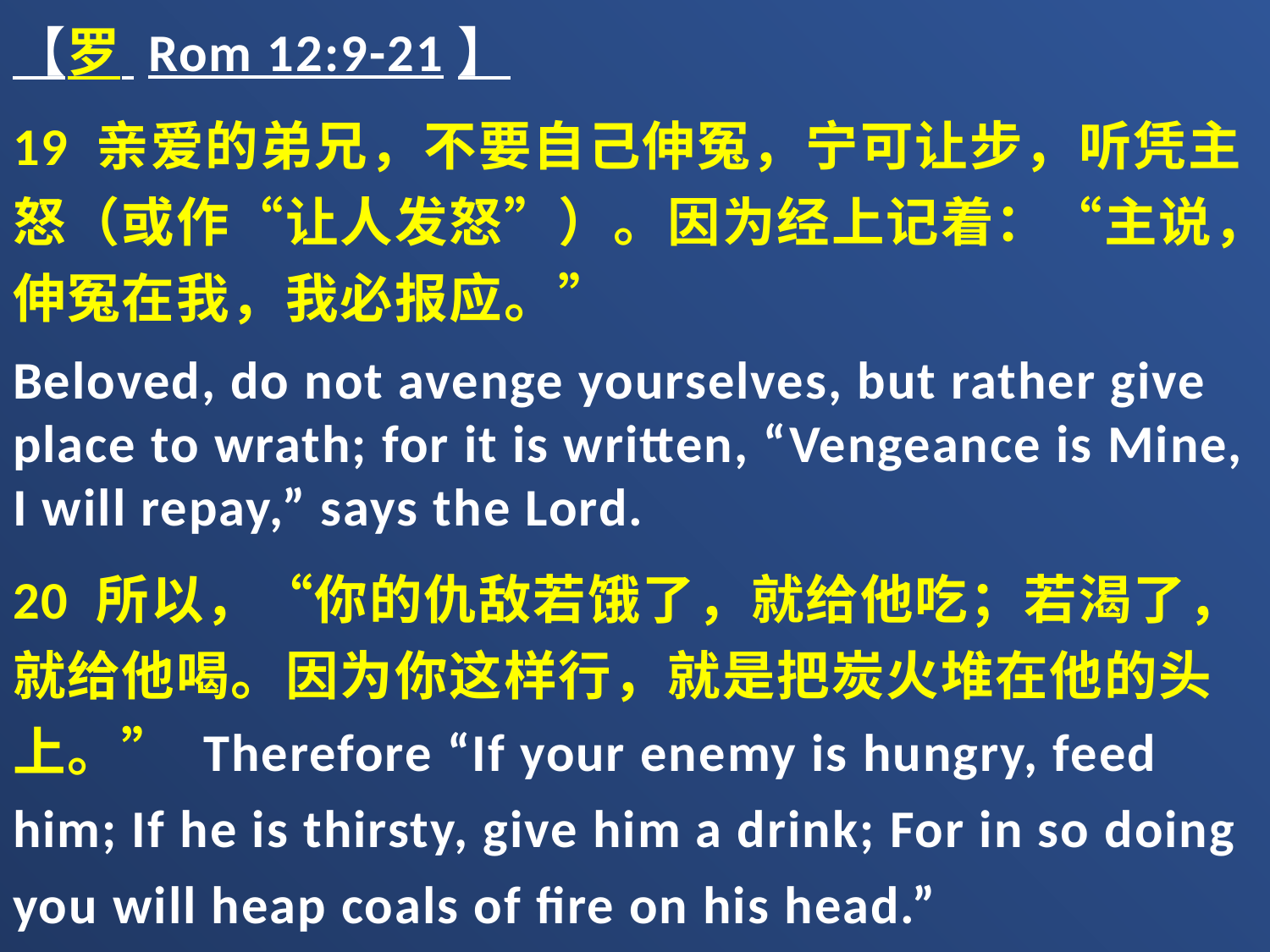

【罗 Rom 12:9-21】
19 亲爱的弟兄，不要自己伸冤，宁可让步，听凭主怒（或作“让人发怒”）。因为经上记着：“主说，伸冤在我，我必报应。”
Beloved, do not avenge yourselves, but rather give place to wrath; for it is written, “Vengeance is Mine, I will repay,” says the Lord.
20 所以，“你的仇敌若饿了，就给他吃；若渴了，就给他喝。因为你这样行，就是把炭火堆在他的头上。” Therefore “If your enemy is hungry, feed him; If he is thirsty, give him a drink; For in so doing you will heap coals of fire on his head.”